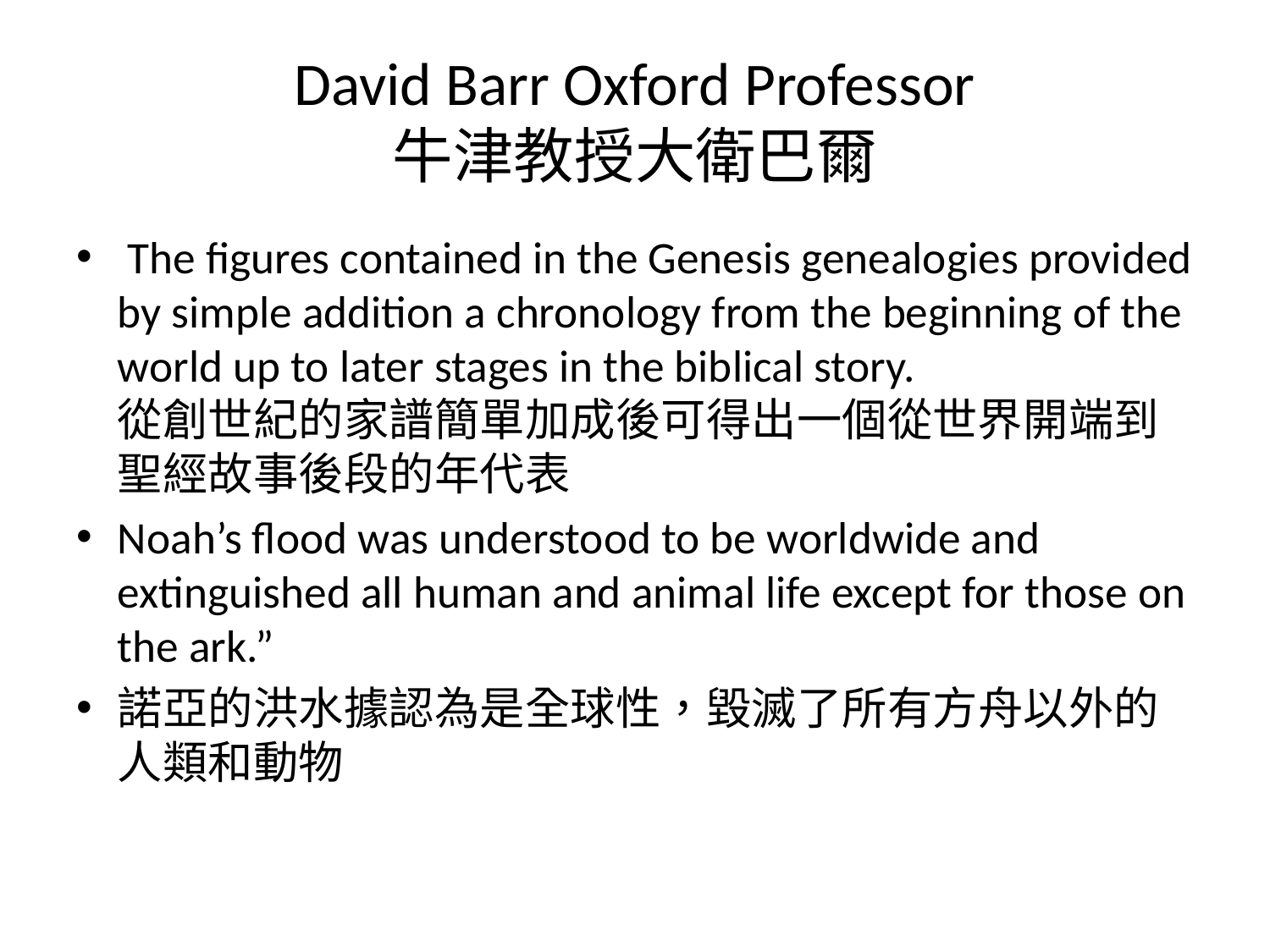

# David Barr Oxford Professor 牛津教授大衛巴爾
 The figures contained in the Genesis genealogies provided by simple addition a chronology from the beginning of the world up to later stages in the biblical story.
從創世紀的家譜簡單加成後可得出一個從世界開端到聖經故事後段的年代表
Noah’s flood was understood to be worldwide and extinguished all human and animal life except for those on the ark.”
諾亞的洪水據認為是全球性，毀滅了所有方舟以外的人類和動物